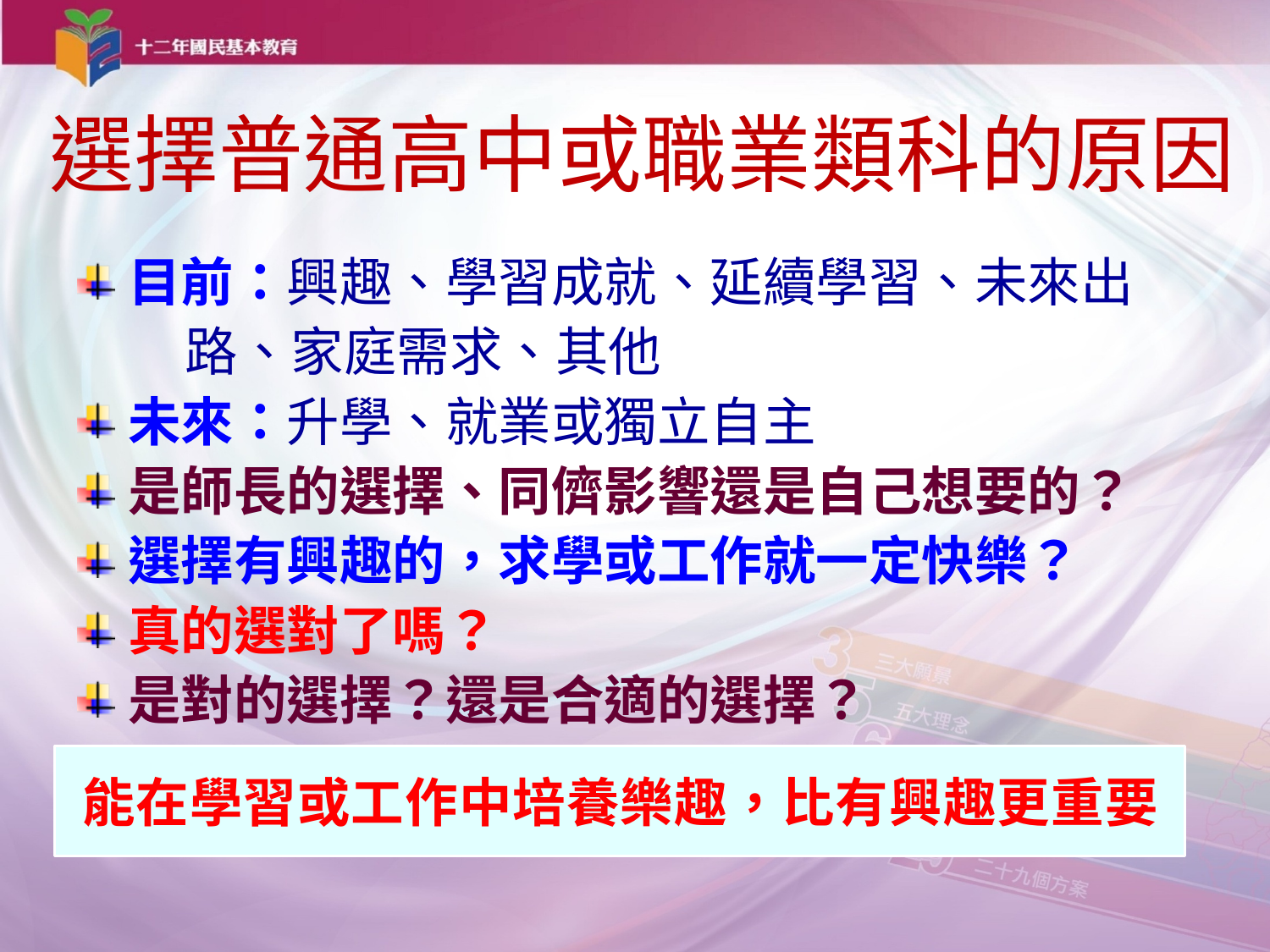

選擇普通高中或職業類科的原因
目前：興趣、學習成就、延續學習、未來出
        路、家庭需求、其他
未來：升學、就業或獨立自主
是師長的選擇、同儕影響還是自己想要的？
選擇有興趣的，求學或工作就一定快樂？
真的選對了嗎？
是對的選擇？還是合適的選擇？

能在學習或工作中培養樂趣，比有興趣更重要